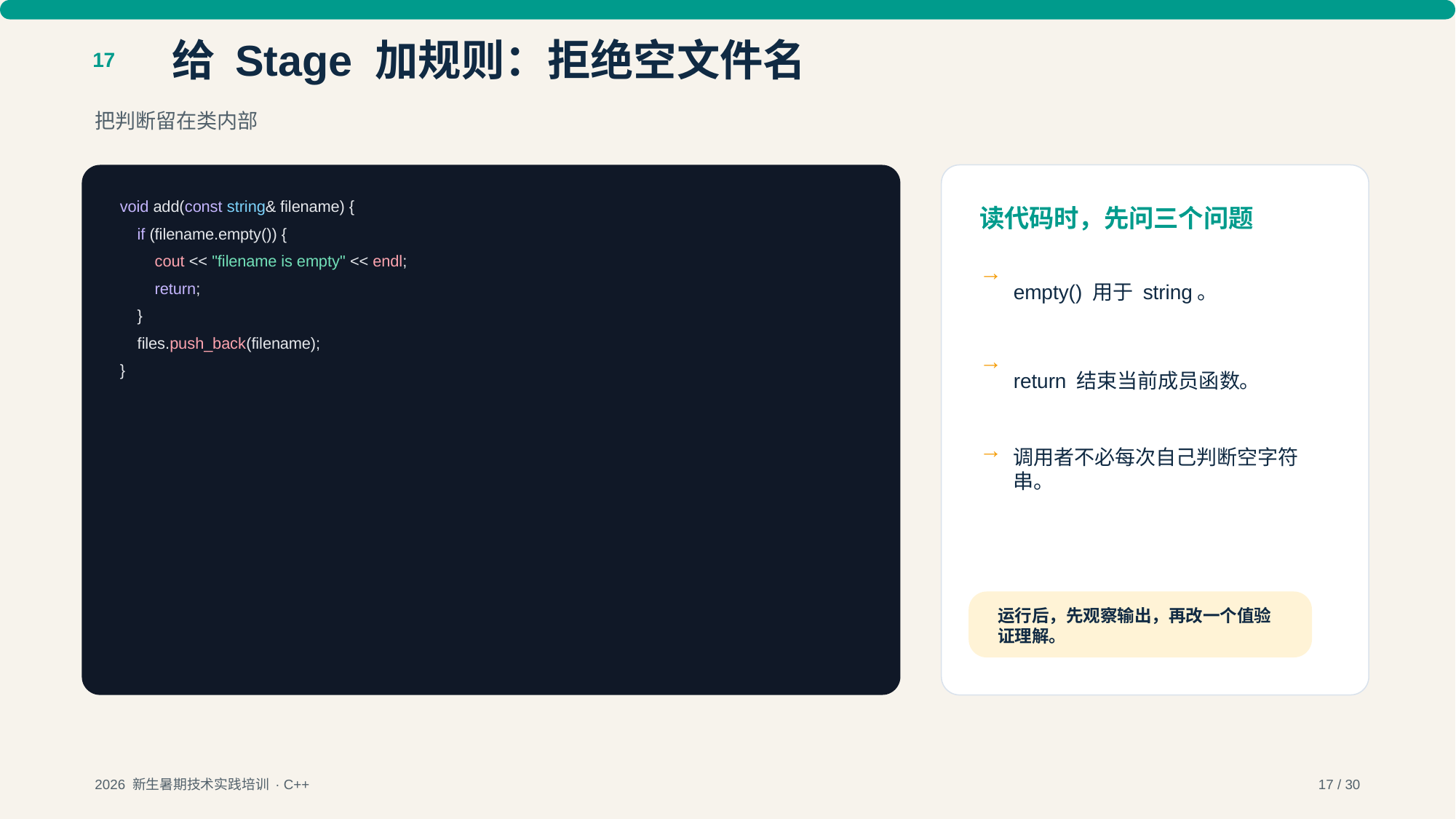

给 Stage 加规则：拒绝空文件名
17
把判断留在类内部

void add(const string& filename) {
读代码时，先问三个问题
    if (filename.empty()) {
        cout << "filename is empty" << endl;
→
empty() 用于 string。
        return;
    }
    files.push_back(filename);
→
return 结束当前成员函数。
}
→
调用者不必每次自己判断空字符串。

运行后，先观察输出，再改一个值验证理解。
2026 新生暑期技术实践培训 · C++
17 / 30